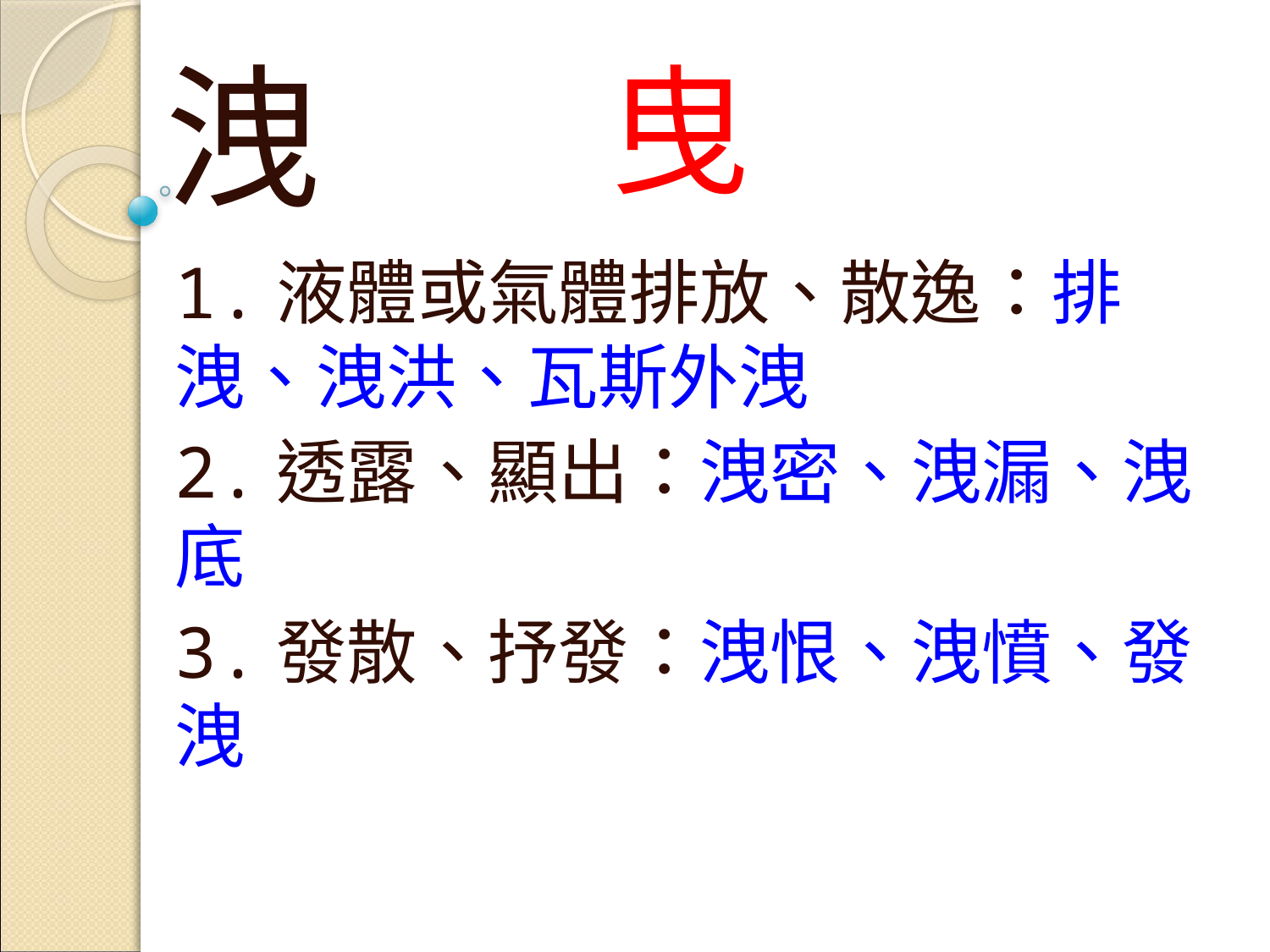

洩
# 曳
1.液體或氣體排放、散逸：排洩、洩洪、瓦斯外洩
2.透露、顯出：洩密、洩漏、洩底
3.發散、抒發：洩恨、洩憤、發洩